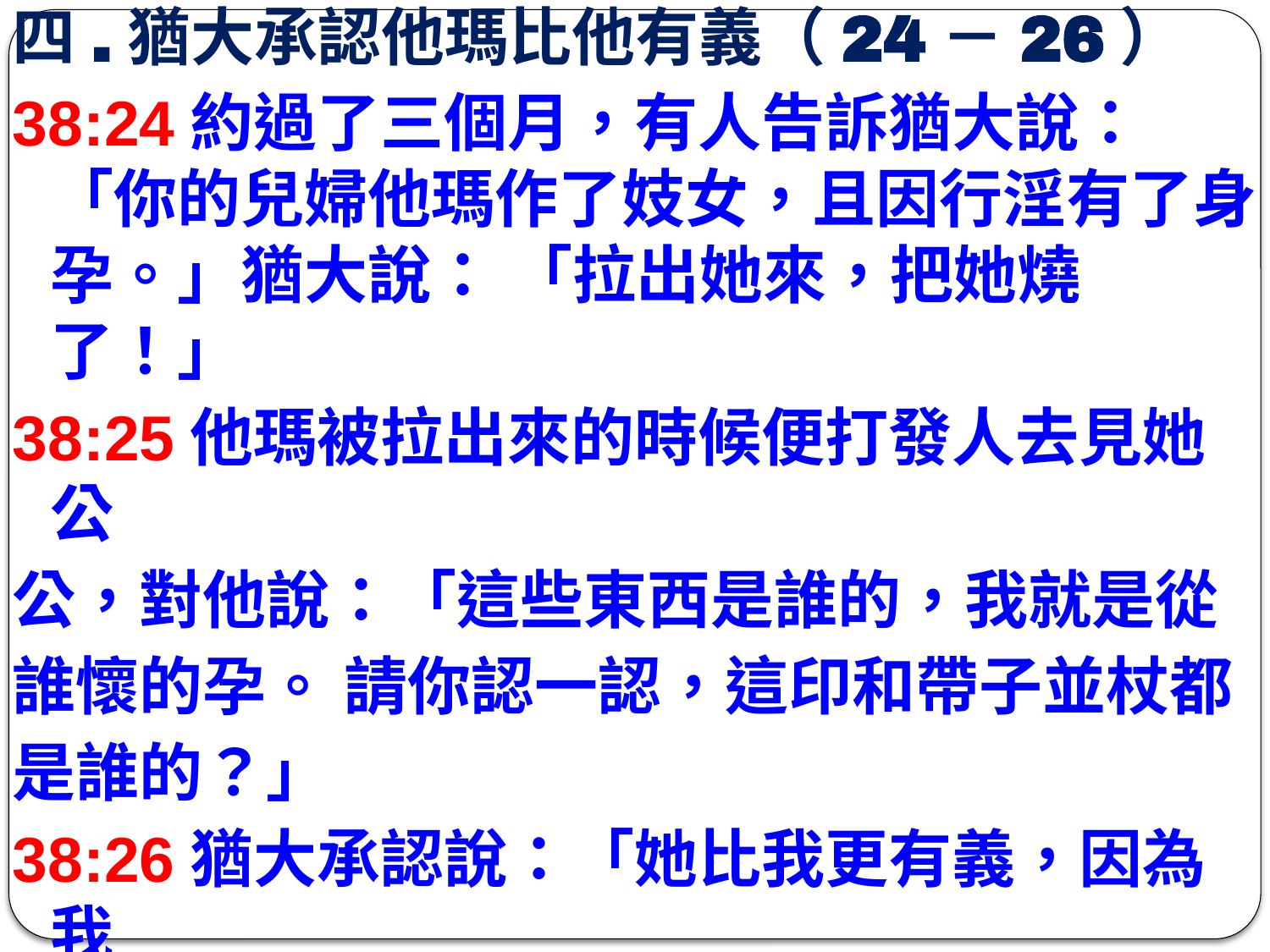

# 四.猶大承認他瑪比他有義（24－26）
38:24約過了三個月，有人告訴猶大說：「你的兒婦他瑪作了妓女，且因行淫有了身孕。」猶大說： 「拉出她來，把她燒了！」
38:25他瑪被拉出來的時候便打發人去見她公
公，對他說：「這些東西是誰的，我就是從
誰懷的孕。 請你認一認，這印和帶子並杖都
是誰的？」
38:26猶大承認說：「她比我更有義，因為我
沒將她給我的兒子示拉」從此猶大不再與她
同寢了。